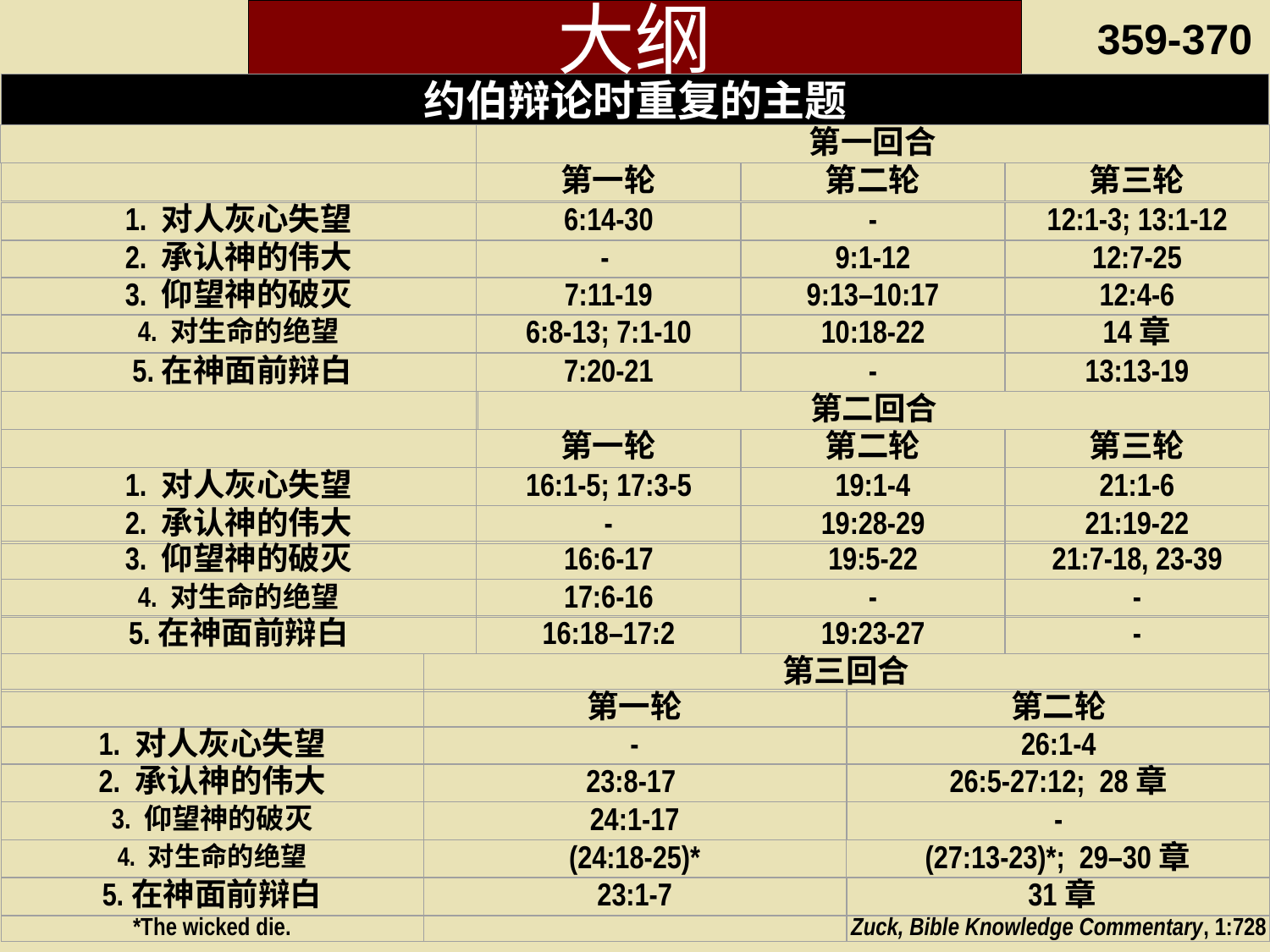

# 大纲
359-370
约伯辩论时重复的主题

第一回合

第一轮

第二轮

第三轮

1. 对人灰心失望

6:14-30

-

12:1-3; 13:1-12

2. 承认神的伟大

-

9:1-12

12:7-25

3. 仰望神的破灭

7:11-19

9:13–10:17

12:4-6

4. 对生命的绝望

6:8-13; 7:1-10

10:18-22

14章

 5.在神面前辩白

7:20-21

-

13:13-19

第二回合

第一轮

第二轮

第三轮

1. 对人灰心失望

16:1-5; 17:3-5

19:1-4

21:1-6

2. 承认神的伟大

-

19:28-29

21:19-22

3. 仰望神的破灭

16:6-17

19:5-22

21:7-18, 23-39

4. 对生命的绝望

17:6-16

-

-

5.在神面前辩白

16:18–17:2

19:23-27

-

第三回合

第一轮

第二轮

1. 对人灰心失望

-

26:1-4

2. 承认神的伟大

23:8-17

26:5-27:12;  28章

3. 仰望神的破灭

24:1-17

-

4. 对生命的绝望

(24:18-25)*

(27:13-23)*;  29–30章

5.在神面前辩白

23:1-7

 31章

*The wicked die.

Zuck, Bible Knowledge Commentary, 1:728